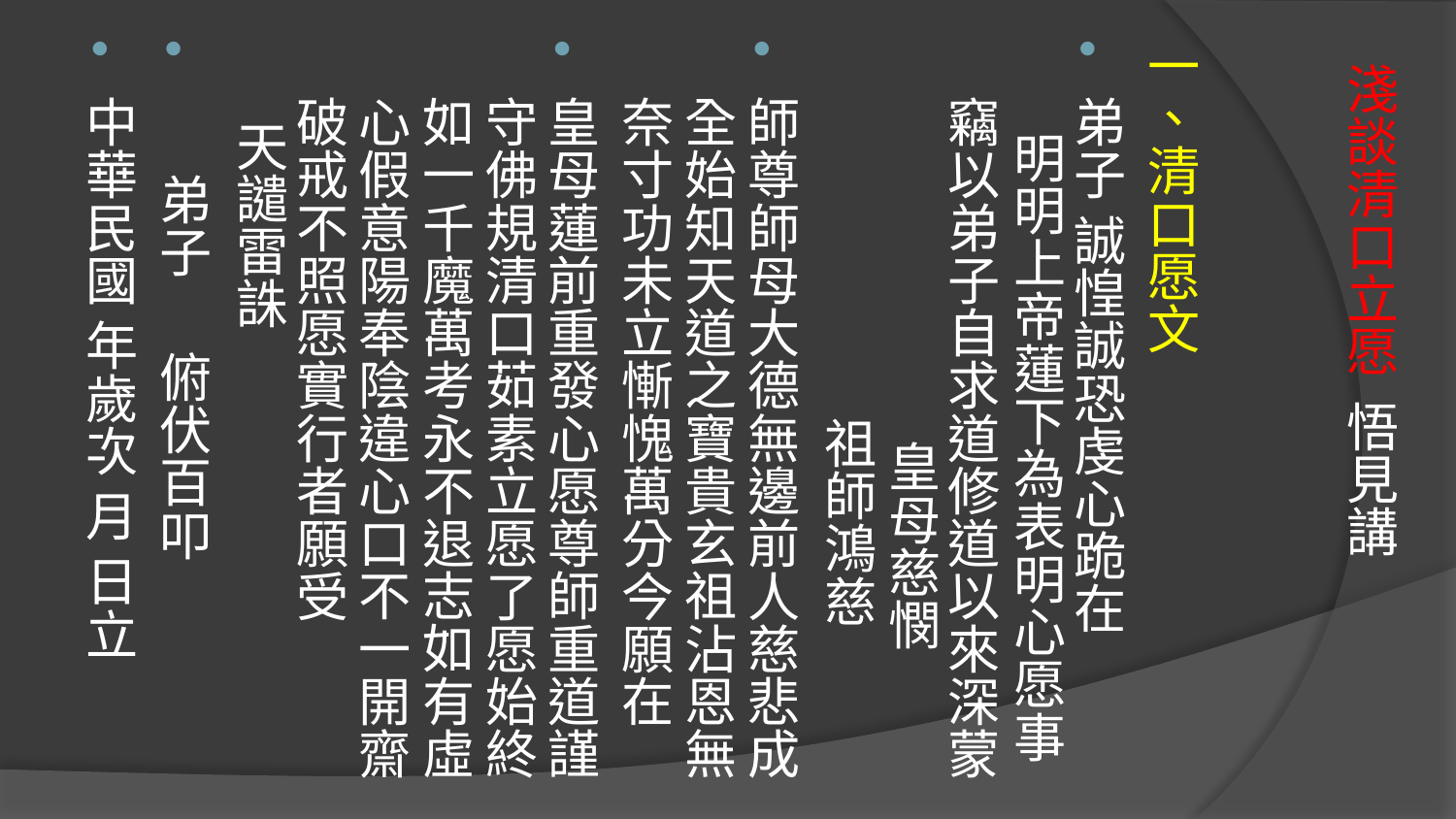

一、清口愿文
弟子 誠惶誠恐虔心跪在                明明上帝蓮下為表明心愿事竊以弟子自求道修道以來深蒙                              皇母慈憫                                       祖師鴻慈
師尊師母大德無邊前人慈悲成全始知天道之寶貴玄祖沾恩無奈寸功未立慚愧萬分今願在
皇母蓮前重發心愿尊師重道謹守佛規清口茹素立愿了愿始終如一千魔萬考永不退志如有虛心假意陽奉陰違心口不一開齋破戒不照愿實行者願受                天譴雷誅
      弟子      俯伏百叩
中華民國 年歲次 月 日立

# 淺談清口立愿  悟見講